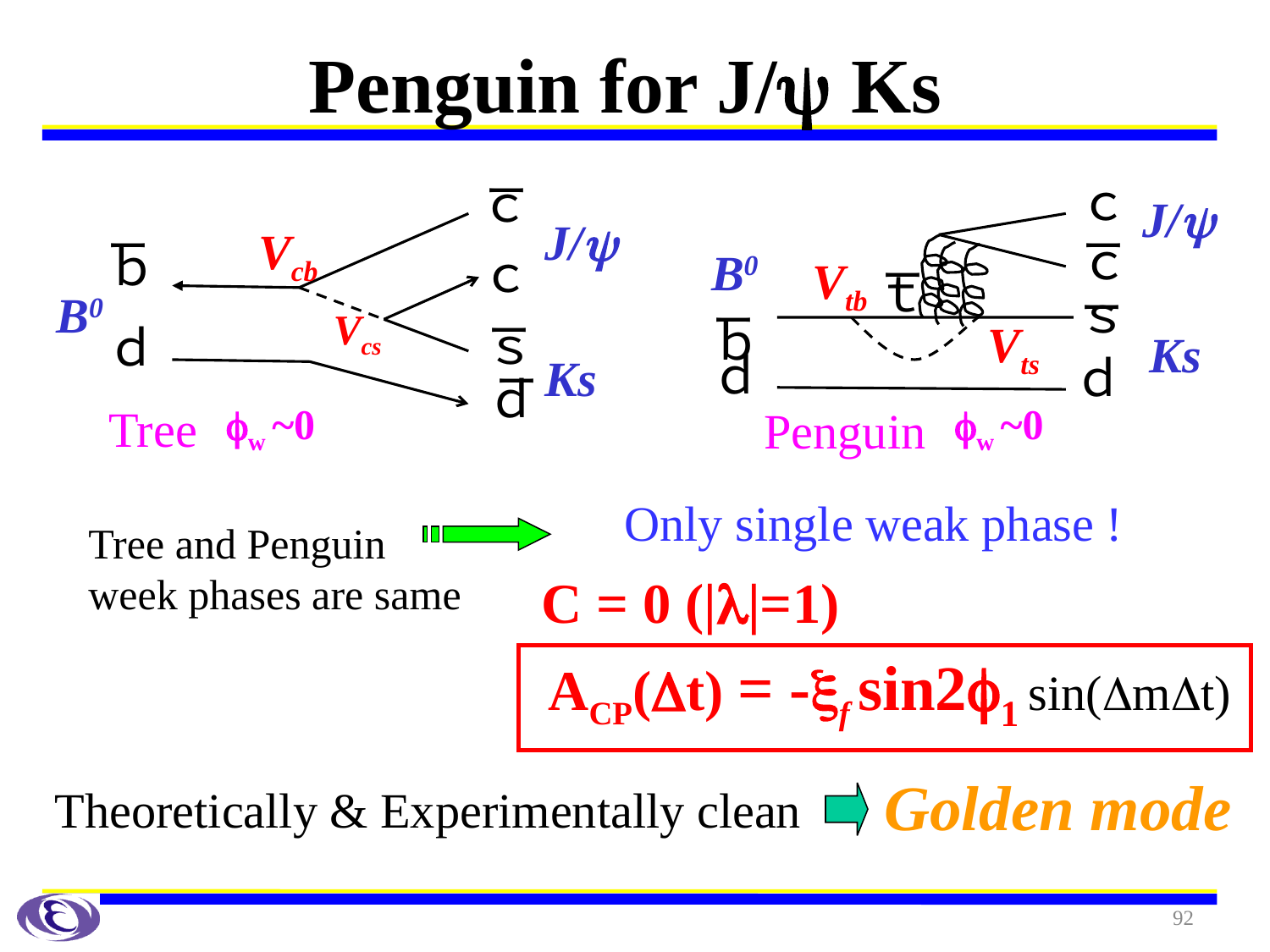

# Penguin for J/ψ Ks
ー
ｃ
J/ψ

ー
ｃ
B0

ー
ｔ
ー
ｓ
ー
ｂ
Vts

Ks
ｄ
ｄ

ｃ
J/ψ
ー
Vcb

ｂ
ｃ

Vtb

B0

Vcs
ー
ｓ
ｄ

Ks
ー

ｄ
Tree
φw ~0
φw ~0
Penguin
Only single weak phase !
Tree and Penguin
week phases are same

C = 0 (|λ|=1)
ACP(Δt) = -ξf sin2φ1 sin(ΔmΔt)

Golden mode
Theoretically & Experimentally clean

92